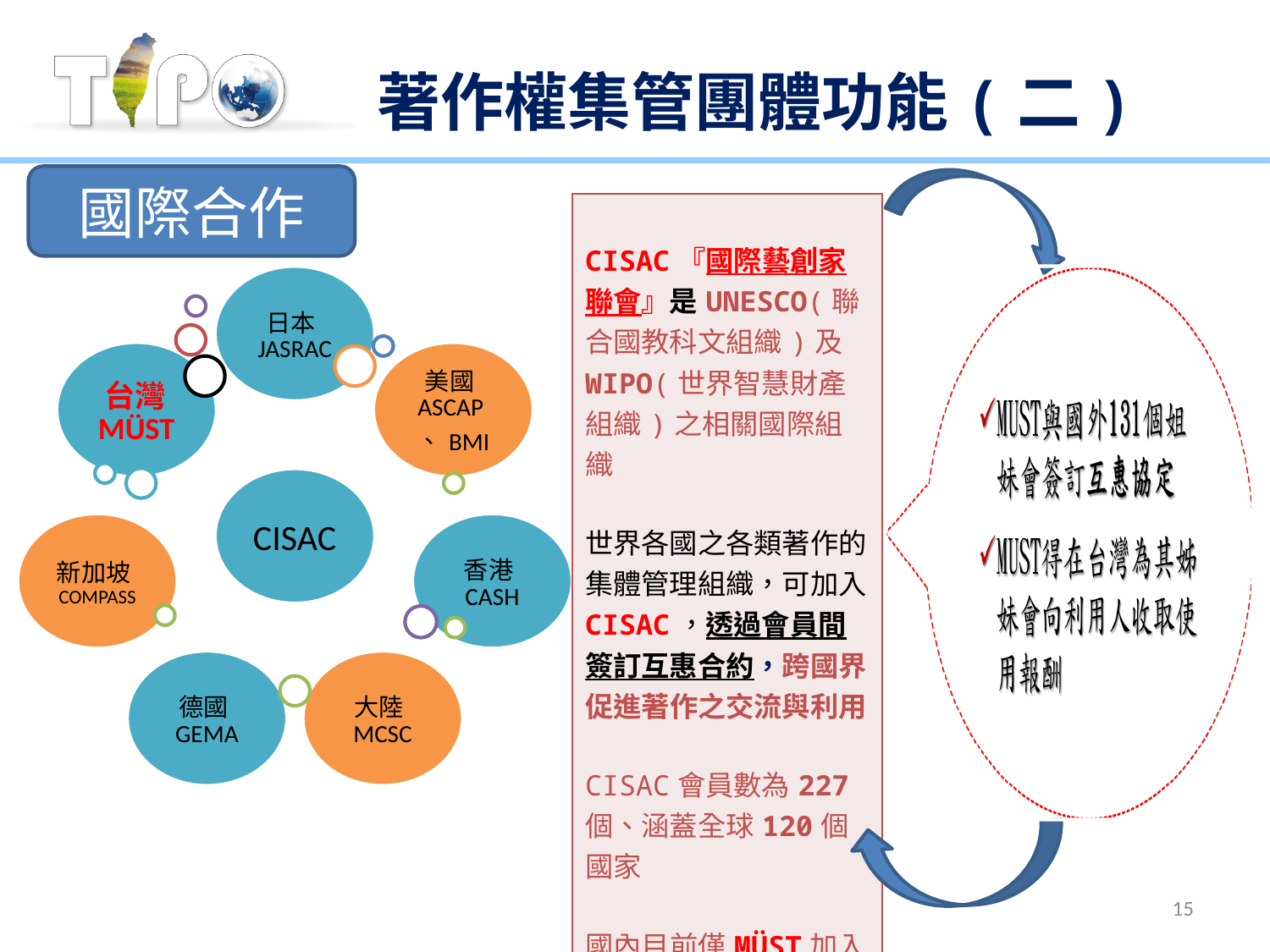

# 著作權集管團體功能(二)

國際合作
| CISAC『國際藝創家聯會』是UNESCO(聯合國教科文組織)及WIPO(世界智慧財產組織)之相關國際組織 世界各國之各類著作的集體管理組織，可加入CISAC，透過會員間簽訂互惠合約，跨國界促進著作之交流與利用 CISAC會員數為227個、涵蓋全球120個國家 國內目前僅MÜST加入CISAC |
| --- |
CISAC
日本JASRAC
美國ASCAP、BMI
香港CASH
大陸MCSC
德國GEMA
台灣MÜST

15